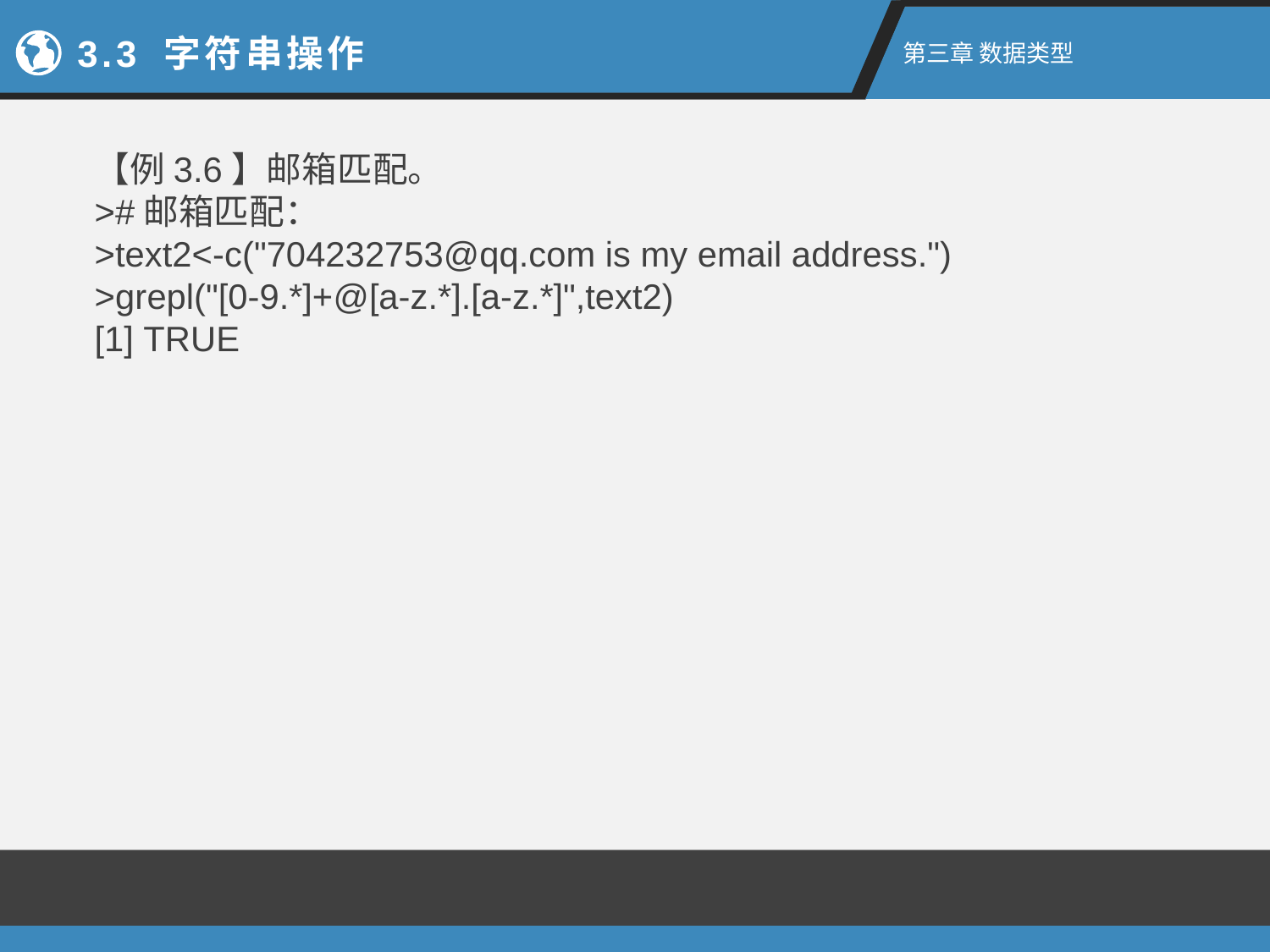

2.1新手上路
3.3 字符串操作

第二章 R语言入门
第三章 数据类型
【例3.6】邮箱匹配。
>#邮箱匹配：
>text2<-c("704232753@qq.com is my email address.")
>grepl("[0-9.*]+@[a-z.*].[a-z.*]",text2)
[1] TRUE